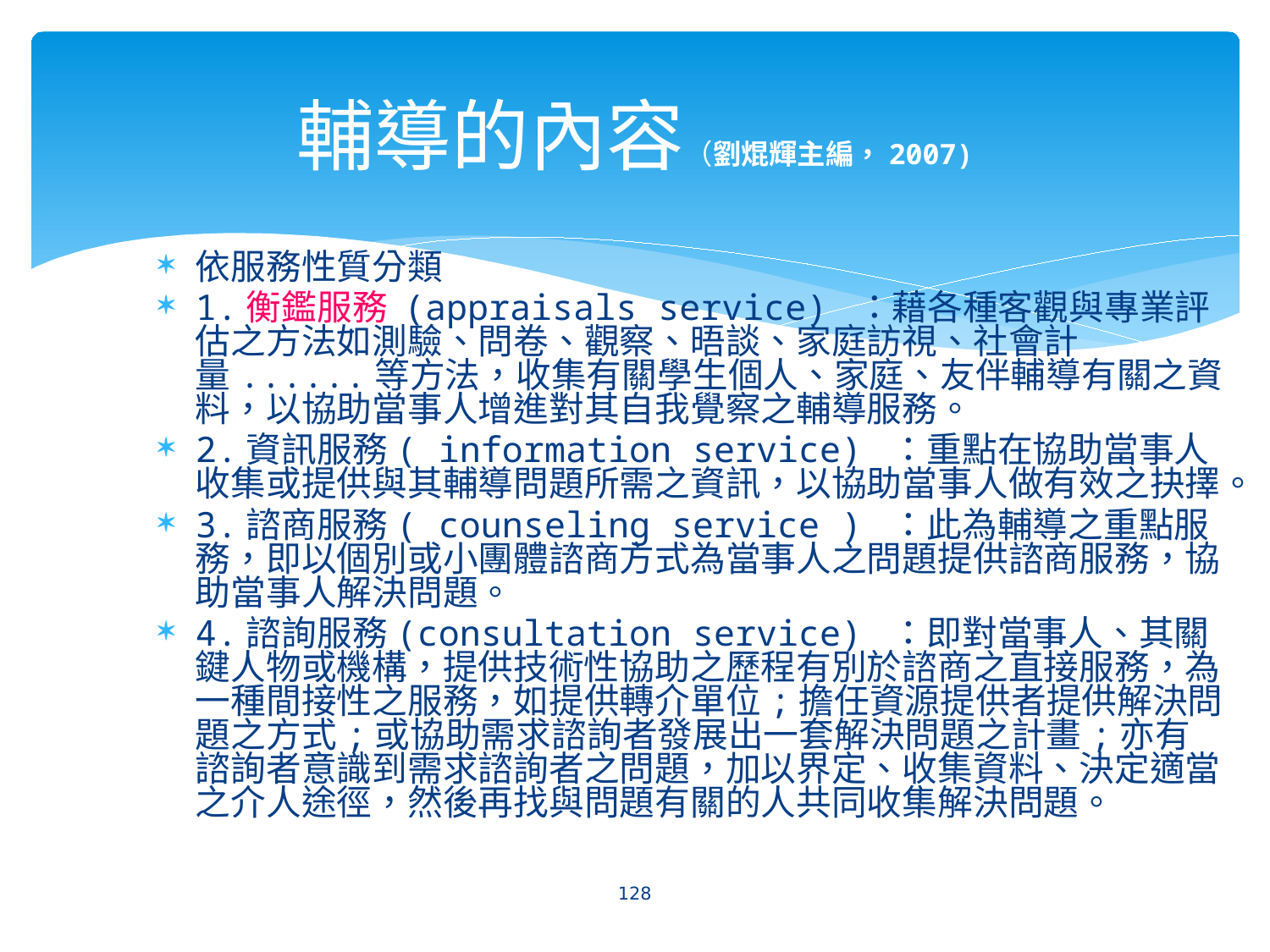

# 輔導的內容（劉焜輝主編，2007)
依服務性質分類
1.衡鑑服務 (appraisals service) ：藉各種客觀與專業評估之方法如測驗、問卷、觀察、晤談、家庭訪視、社會計量......等方法，收集有關學生個人、家庭、友伴輔導有關之資料，以協助當事人增進對其自我覺察之輔導服務。
2.資訊服務( information service) ：重點在協助當事人收集或提供與其輔導問題所需之資訊，以協助當事人做有效之抉擇。
3.諮商服務( counseling service ) ：此為輔導之重點服務，即以個別或小團體諮商方式為當事人之問題提供諮商服務，協助當事人解決問題。
4.諮詢服務(consultation service) ：即對當事人、其關鍵人物或機構，提供技術性協助之歷程有別於諮商之直接服務，為一種間接性之服務，如提供轉介單位;擔任資源提供者提供解決問題之方式;或協助需求諮詢者發展出一套解決問題之計畫;亦有諮詢者意識到需求諮詢者之問題，加以界定、收集資料、決定適當之介人途徑，然後再找與問題有關的人共同收集解決問題。
128